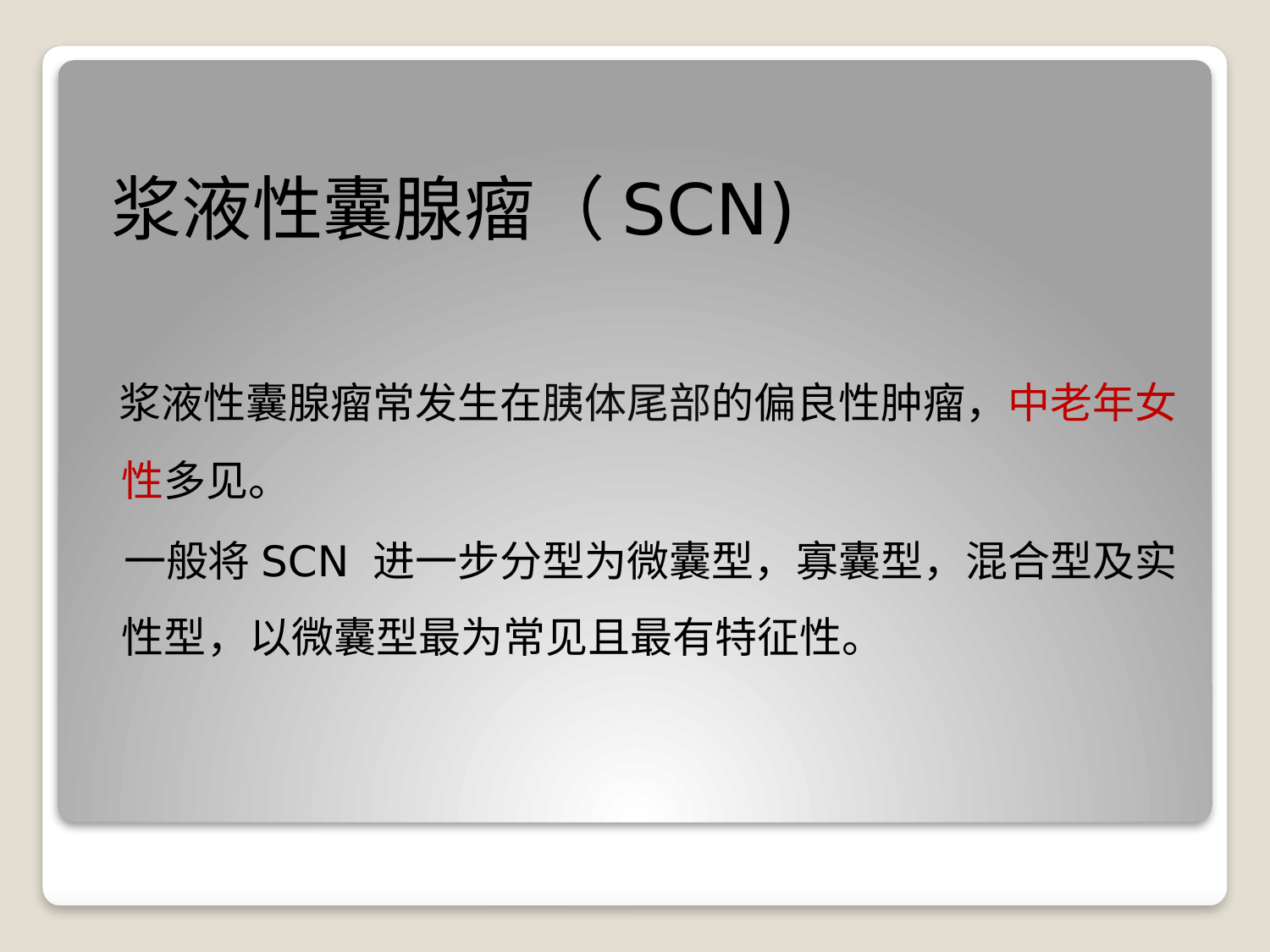

# 浆液性囊腺瘤（SCN)
  浆液性囊腺瘤常发生在胰体尾部的偏良性肿瘤，中老年女性多见。
   一般将SCN 进一步分型为微囊型，寡囊型，混合型及实性型，以微囊型最为常见且最有特征性。